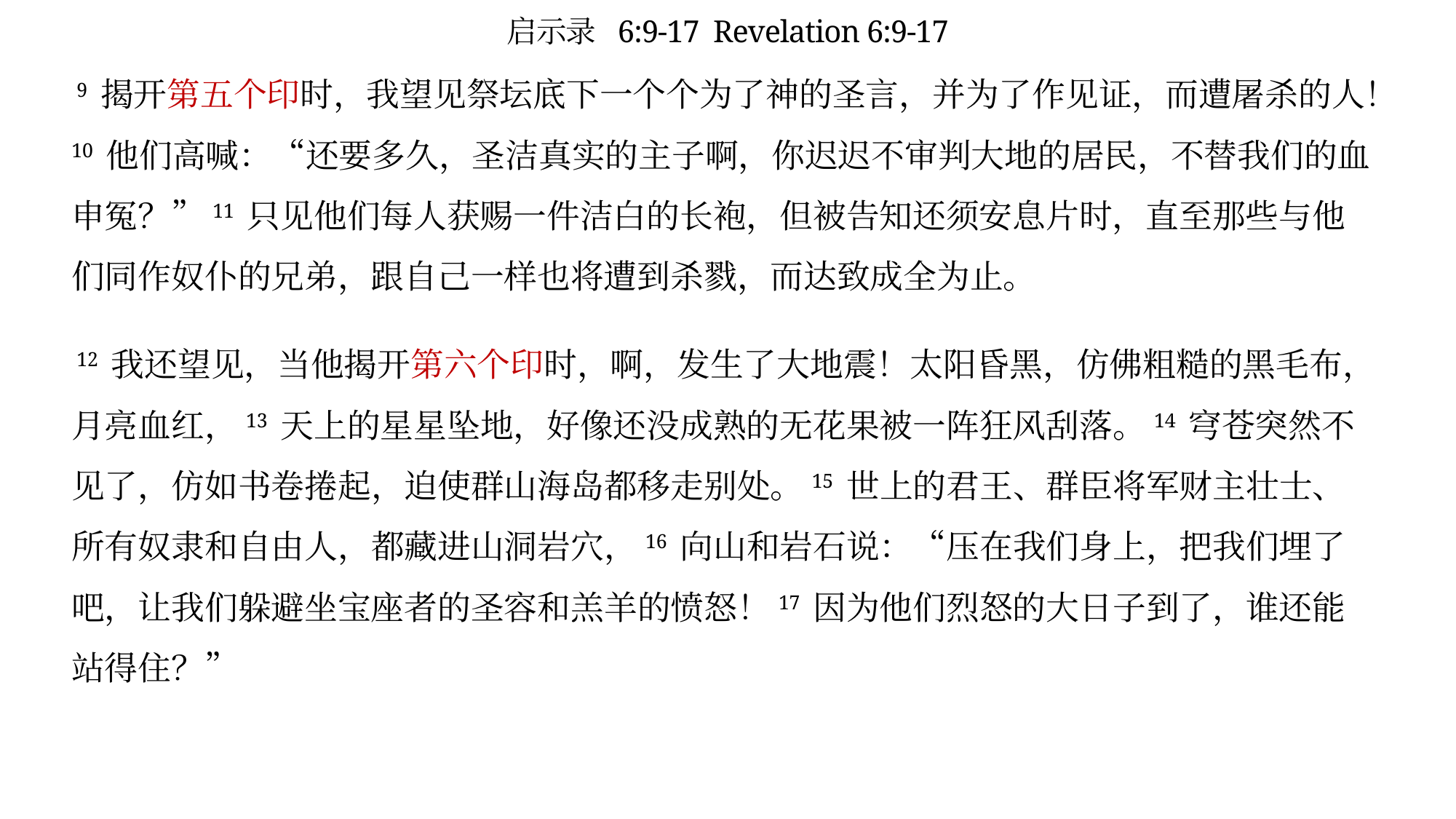

# 启示录  6:9-17  Revelation 6:9-17
 9 揭开第五个印时，我望见祭坛底下一个个为了神的圣言，并为了作见证，而遭屠杀的人！10 他们高喊：“还要多久，圣洁真实的主子啊，你迟迟不审判大地的居民，不替我们的血申冤？”11 只见他们每人获赐一件洁白的长袍，但被告知还须安息片时，直至那些与他们同作奴仆的兄弟，跟自己一样也将遭到杀戮，而达致成全为止。
 12 我还望见，当他揭开第六个印时，啊，发生了大地震！太阳昏黑，仿佛粗糙的黑毛布，月亮血红，13 天上的星星坠地，好像还没成熟的无花果被一阵狂风刮落。14 穹苍突然不见了，仿如书卷捲起，迫使群山海岛都移走别处。15 世上的君王、群臣将军财主壮士、所有奴隶和自由人，都藏进山洞岩穴，16 向山和岩石说：“压在我们身上，把我们埋了吧，让我们躲避坐宝座者的圣容和羔羊的愤怒！17 因为他们烈怒的大日子到了，谁还能站得住？”